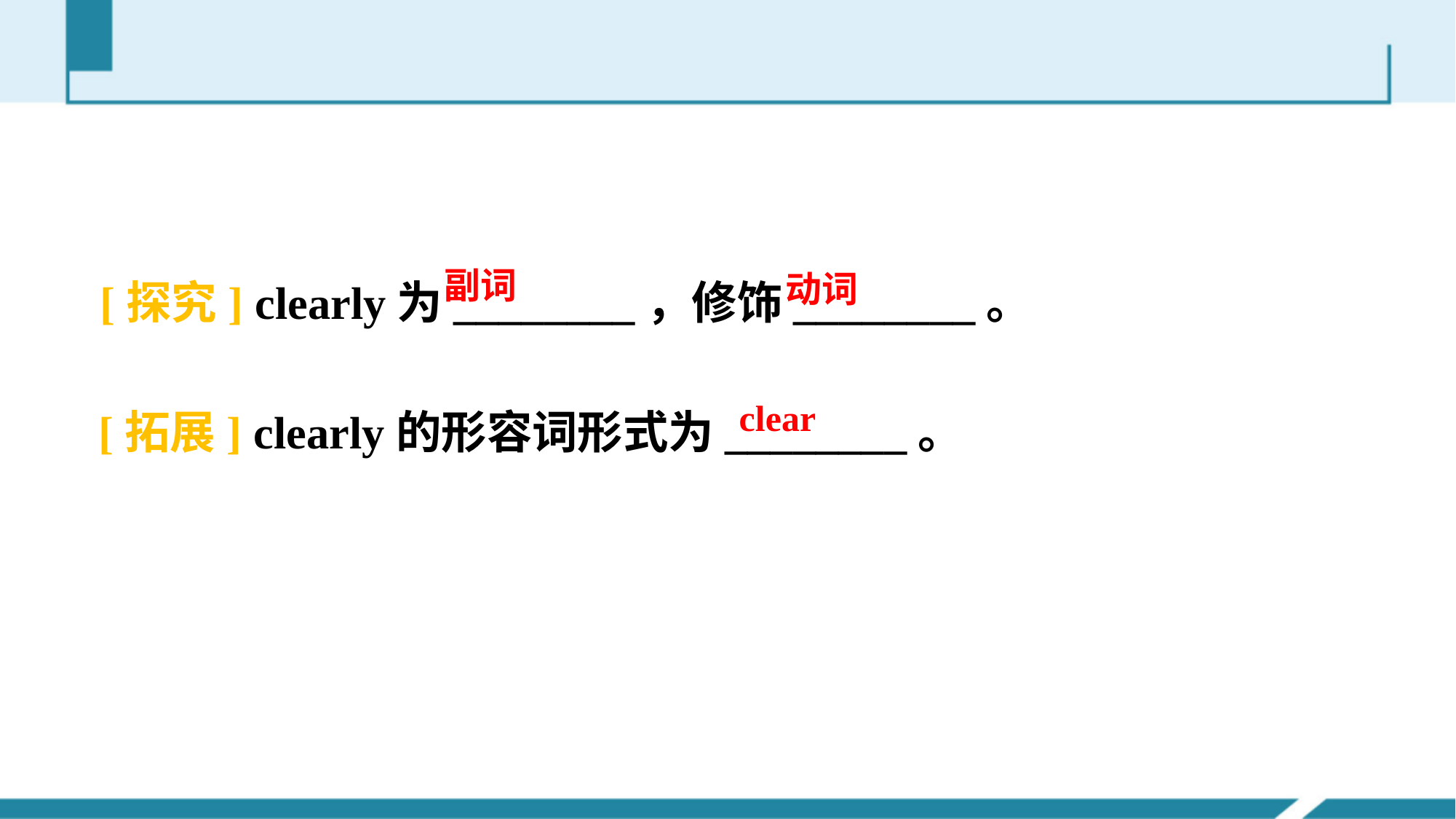

[探究] clearly为________，修饰________。
副词
动词
 [拓展] clearly的形容词形式为________。
clear